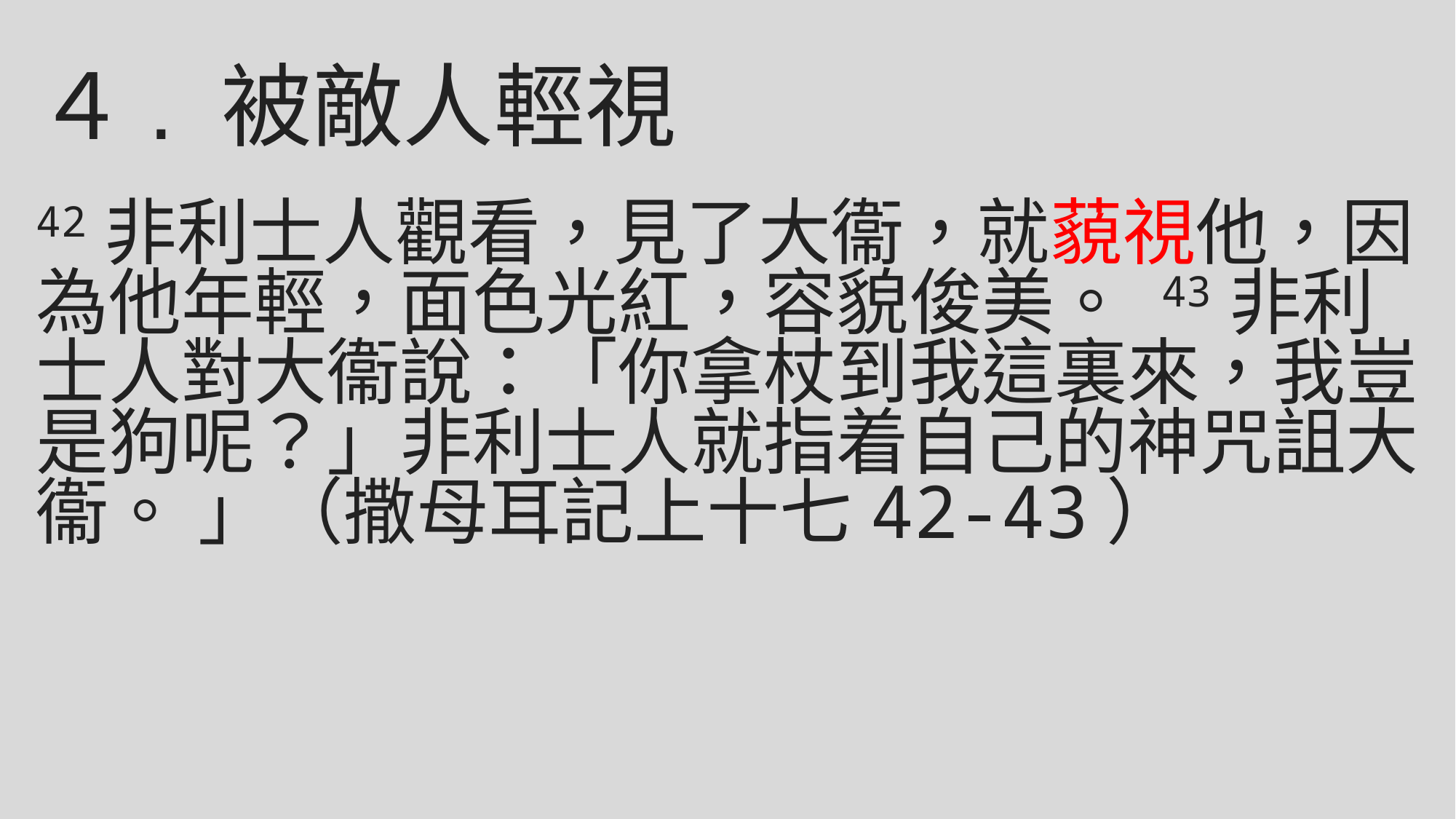

４. 被敵人輕視
42非利士人觀看，見了大衞，就藐視他，因為他年輕，面色光紅，容貌俊美。 43非利士人對大衞說：「你拿杖到我這裏來，我豈是狗呢？」非利士人就指着自己的神咒詛大衞。 」（撒母耳記上十七42-43）